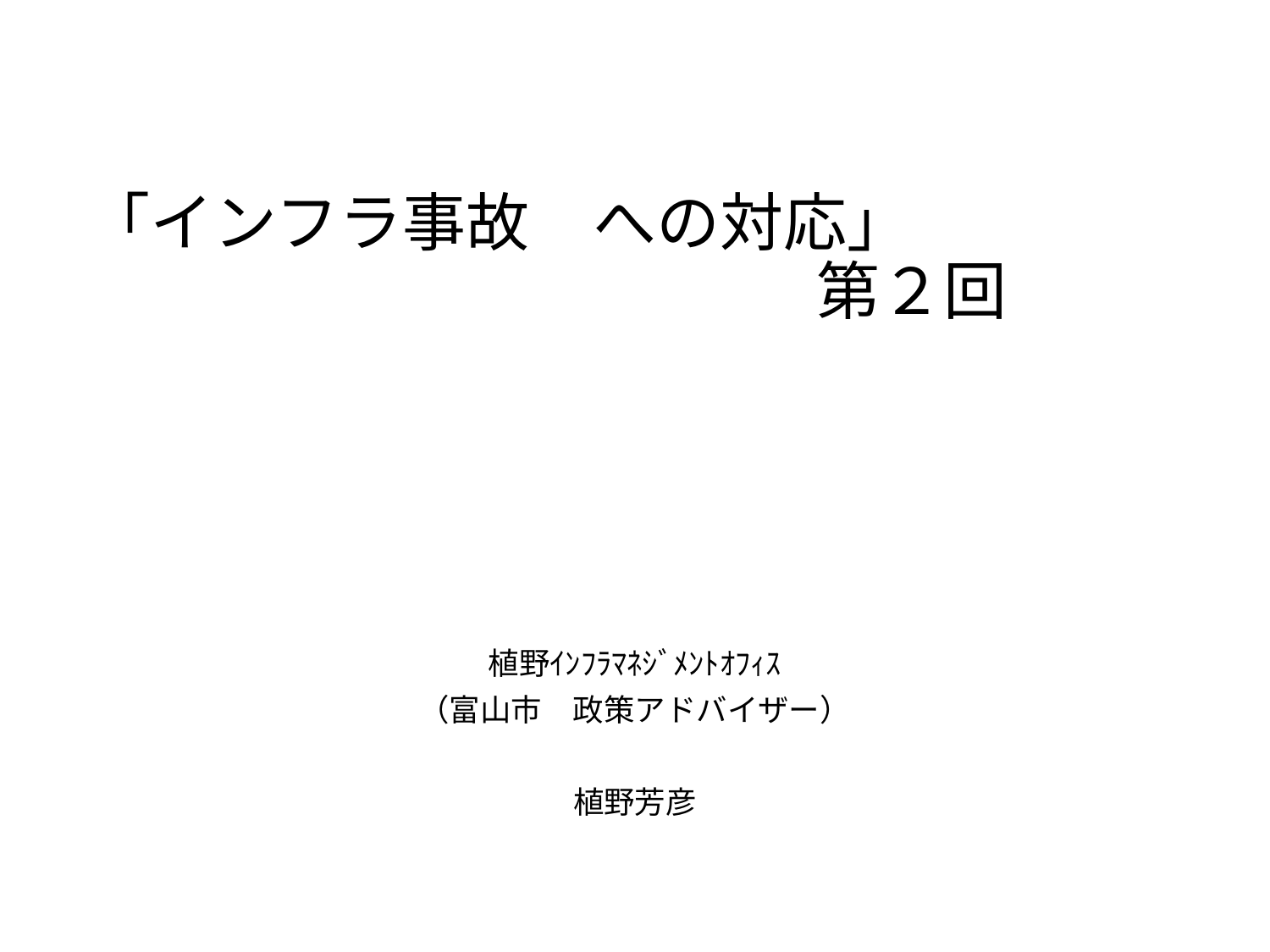

# 「インフラ事故　への対応」　　　　　　　　　　　　　第２回

植野ｲﾝﾌﾗﾏﾈｼﾞﾒﾝﾄｵﾌｨｽ
（富山市　政策アドバイザー）

植野芳彦